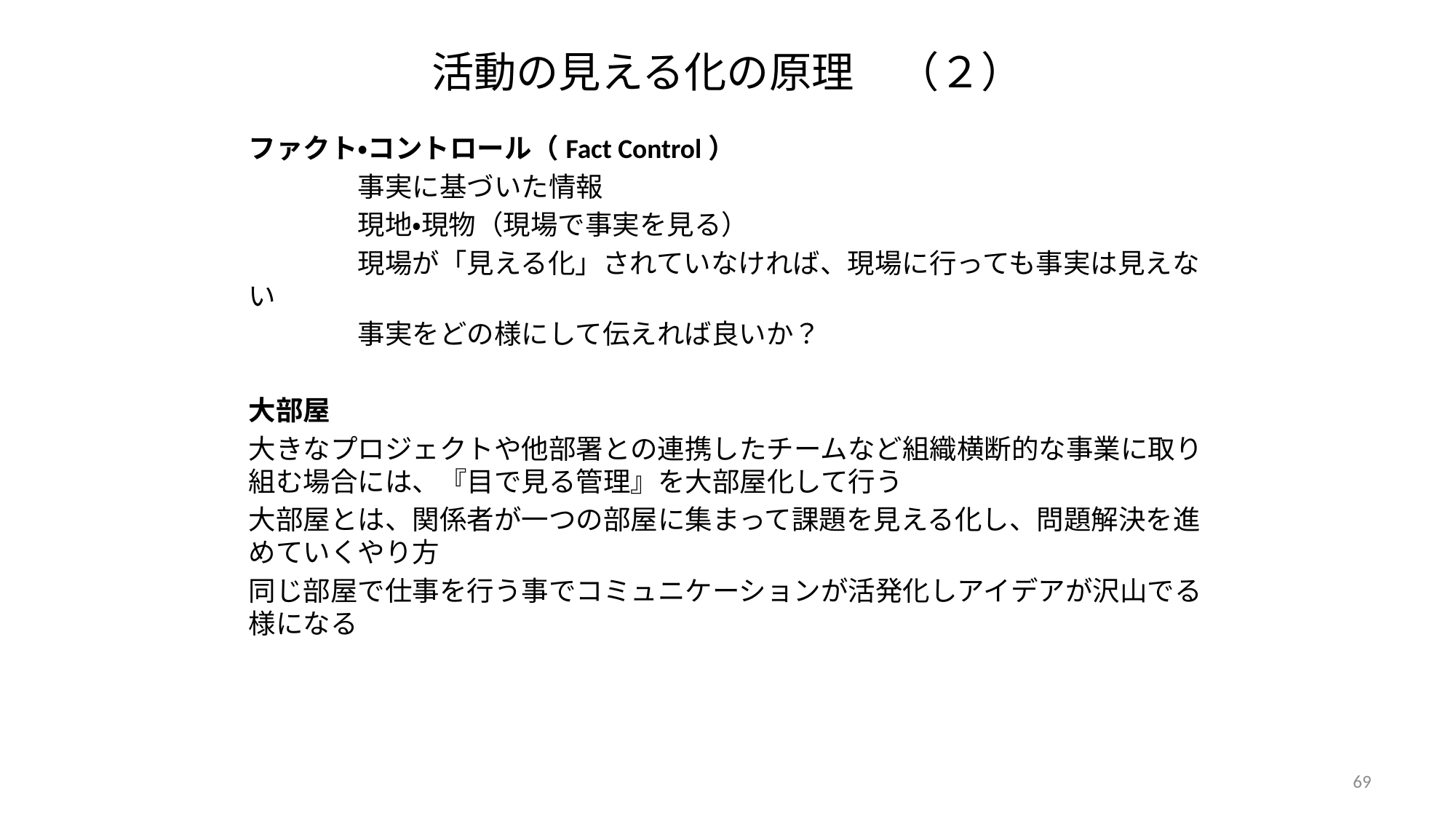

# 活動の見える化の原理　（２）
ファクト・コントロール（Fact Control）
	事実に基づいた情報
	現地・現物（現場で事実を見る）
	現場が「見える化」されていなければ、現場に行っても事実は見えない
	事実をどの様にして伝えれば良いか？

大部屋
大きなプロジェクトや他部署との連携したチームなど組織横断的な事業に取り組む場合には、『目で見る管理』を大部屋化して行う
大部屋とは、関係者が一つの部屋に集まって課題を見える化し、問題解決を進めていくやり方
同じ部屋で仕事を行う事でコミュニケーションが活発化しアイデアが沢山でる様になる
69